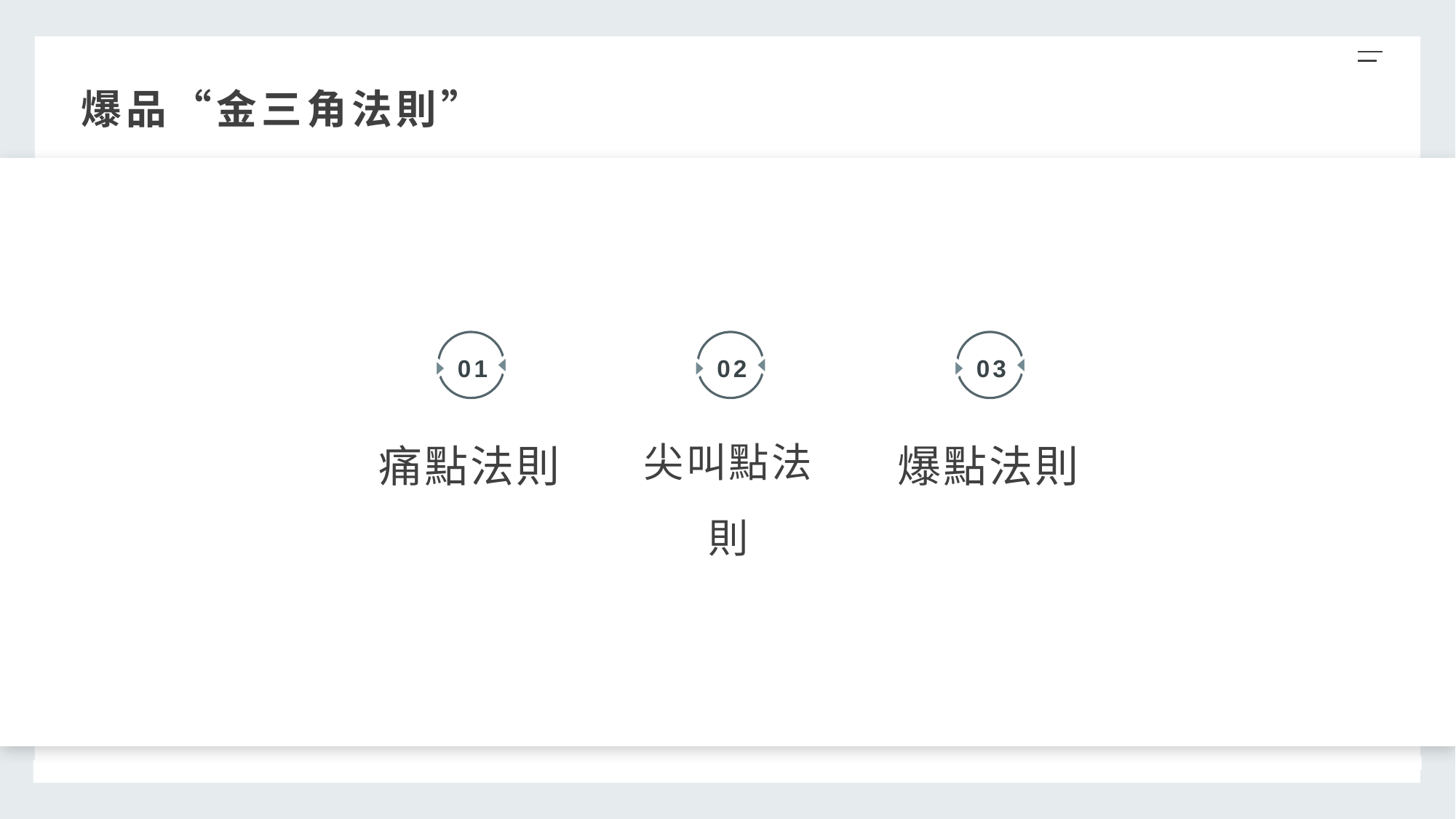

爆品“金三角法則”

01
02
03

痛點法則
尖叫點法則
爆點法則